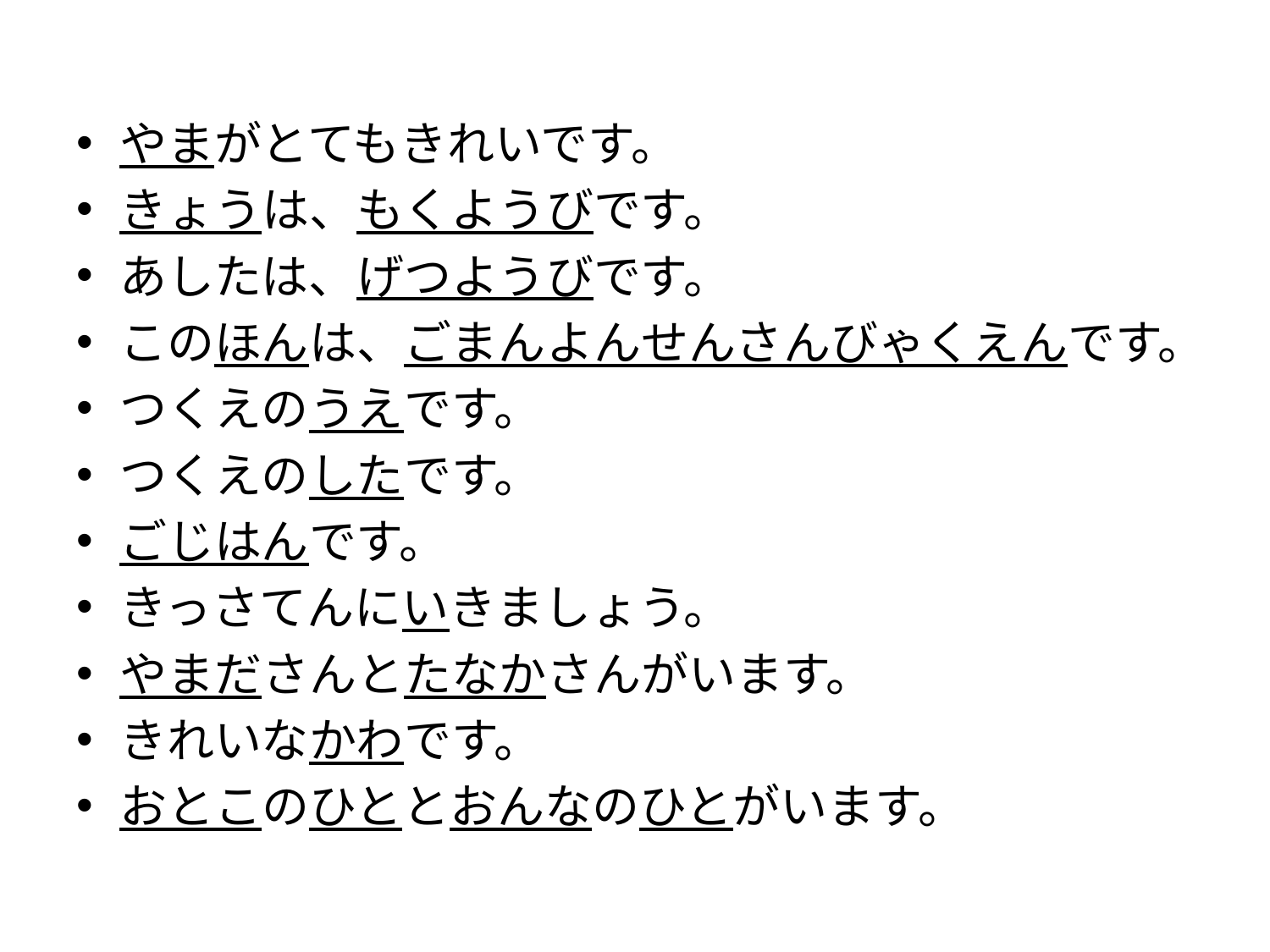

やまがとてもきれいです。
きょうは、もくようびです。
あしたは、げつようびです。
このほんは、ごまんよんせんさんびゃくえんです。
つくえのうえです。
つくえのしたです。
ごじはんです。
きっさてんにいきましょう。
やまださんとたなかさんがいます。
きれいなかわです。
おとこのひととおんなのひとがいます。